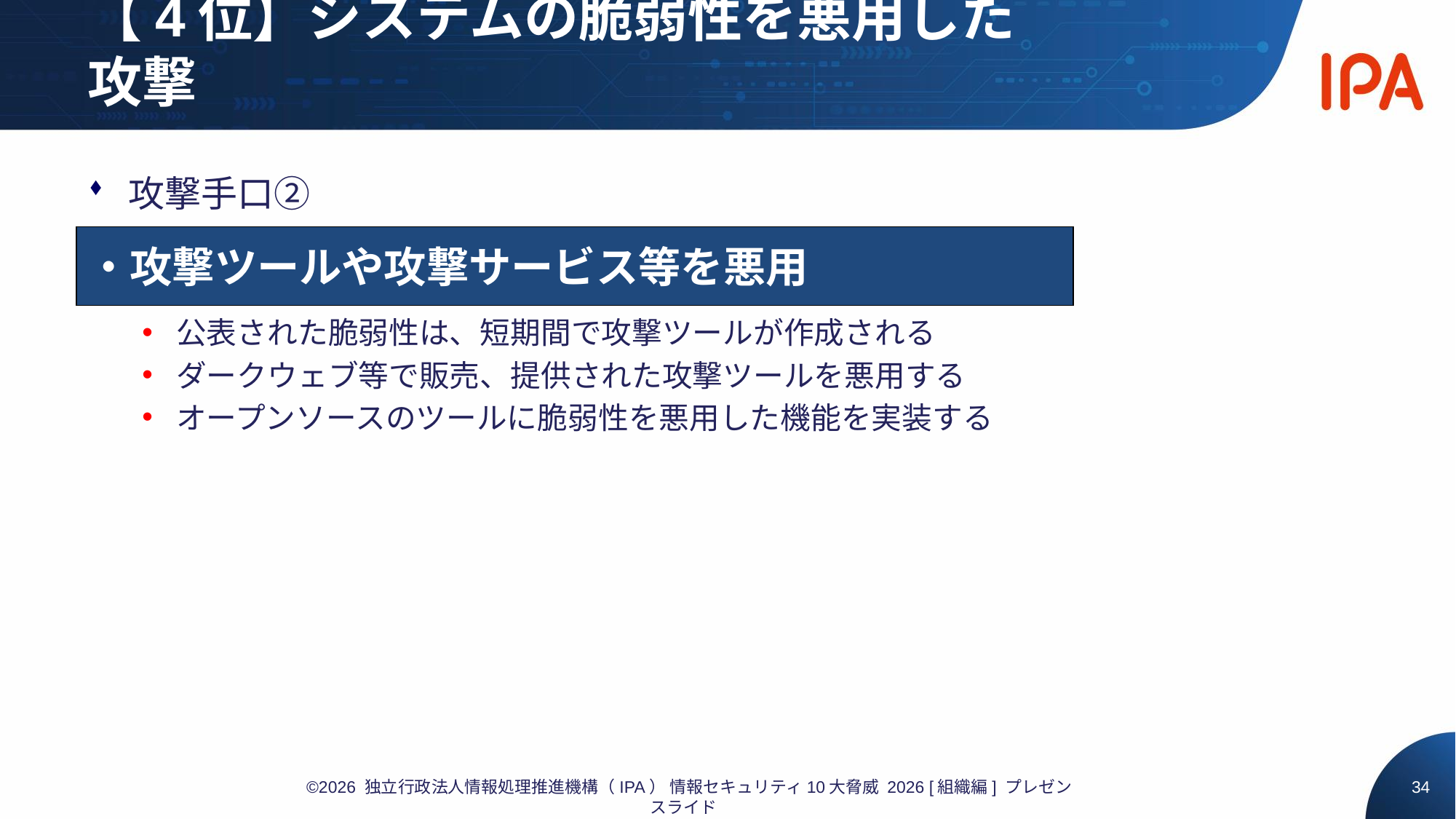

# 【4位】システムの脆弱性を悪用した攻撃
攻撃手口②

公表された脆弱性は、短期間で攻撃ツールが作成される
ダークウェブ等で販売、提供された攻撃ツールを悪用する
オープンソースのツールに脆弱性を悪用した機能を実装する

・攻撃ツールや攻撃サービス等を悪用
34
©2026 独立行政法人情報処理推進機構（IPA） 情報セキュリティ10大脅威 2026 [組織編] プレゼンスライド